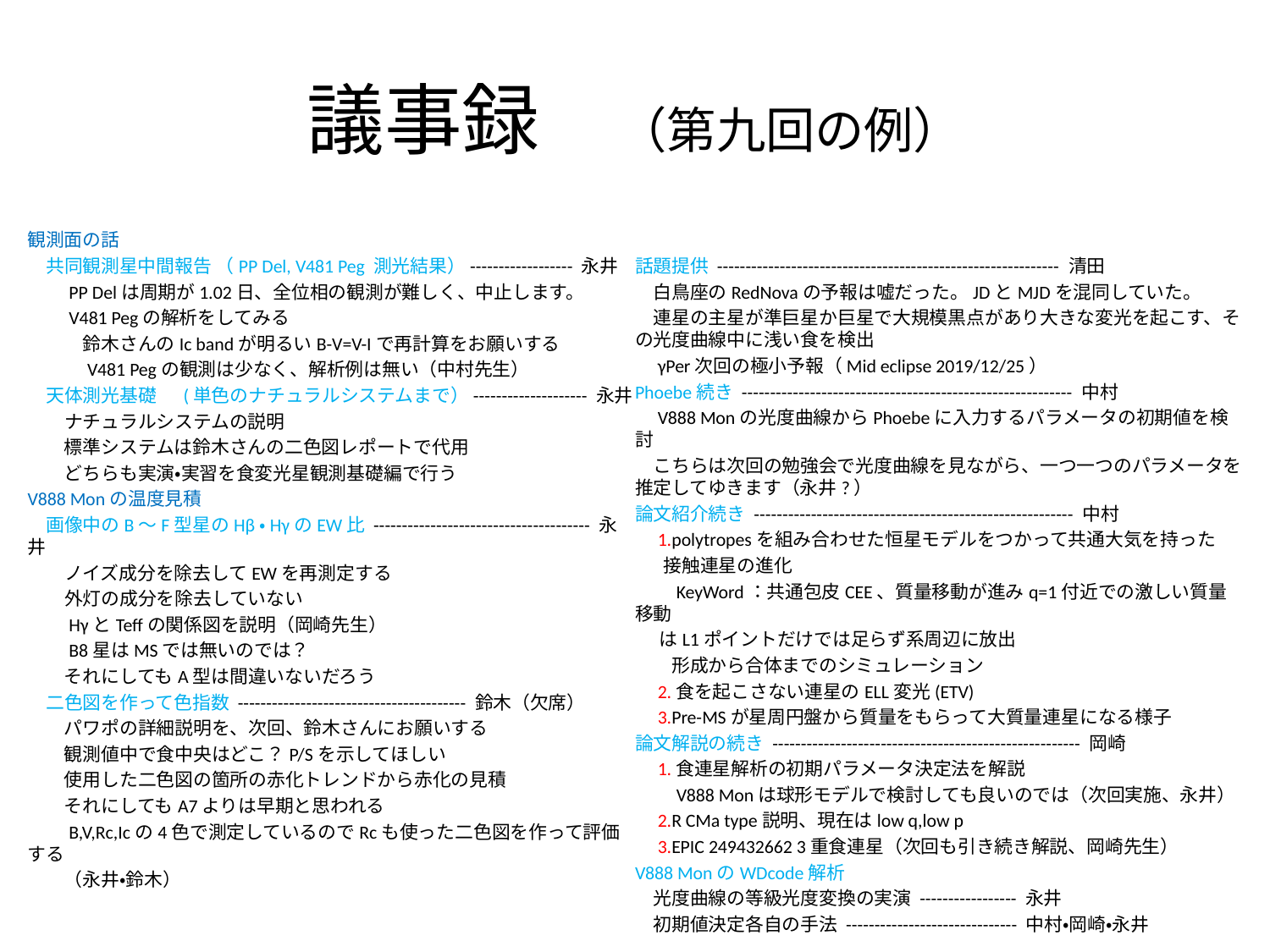

# 議事録　（第九回の例）
観測面の話
　共同観測星中間報告 （PP Del, V481 Peg 測光結果）------------------ 永井
　　PP Delは周期が1.02日、全位相の観測が難しく、中止します。
　　V481 Pegの解析をしてみる
　　　鈴木さんのIc bandが明るいB-V=V-Iで再計算をお願いする
　　　V481 Pegの観測は少なく、解析例は無い（中村先生）
　天体測光基礎 　(単色のナチュラルシステムまで）-------------------- 永井
　　ナチュラルシステムの説明
　　標準システムは鈴木さんの二色図レポートで代用
　　どちらも実演・実習を食変光星観測基礎編で行う
V888 Monの温度見積
　画像中のB～F型星のHβ・HγのEW比 -------------------------------------- 永井
　　ノイズ成分を除去してEWを再測定する
　　外灯の成分を除去していない
　　HγとTeffの関係図を説明（岡崎先生）
　　B8星はMSでは無いのでは？
　　それにしてもA型は間違いないだろう
　二色図を作って色指数 ---------------------------------------- 鈴木（欠席）
　　パワポの詳細説明を、次回、鈴木さんにお願いする
　　観測値中で食中央はどこ？P/Sを示してほしい
　　使用した二色図の箇所の赤化トレンドから赤化の見積
　　それにしてもA7よりは早期と思われる
　　B,V,Rc,Icの4色で測定しているのでRcも使った二色図を作って評価する
　　（永井・鈴木）

話題提供 ------------------------------------------------------------ 清田
　白鳥座のRedNovaの予報は嘘だった。JDとMJDを混同していた。
　連星の主星が準巨星か巨星で大規模黒点があり大きな変光を起こす、その光度曲線中に浅い食を検出
　γPer次回の極小予報（Mid eclipse 2019/12/25）
Phoebe続き ---------------------------------------------------------- 中村
　V888 Monの光度曲線からPhoebeに入力するパラメータの初期値を検討
　こちらは次回の勉強会で光度曲線を見ながら、一つ一つのパラメータを推定してゆきます（永井?）
論文紹介続き -------------------------------------------------------- 中村
　1.polytropesを組み合わせた恒星モデルをつかって共通大気を持った
      接触連星の進化
　　KeyWord：共通包皮CEE、質量移動が進みq=1付近での激しい質量移動
     はL1ポイントだけでは足らず系周辺に放出
　　形成から合体までのシミュレーション
　2.食を起こさない連星のELL変光(ETV)
　3.Pre-MSが星周円盤から質量をもらって大質量連星になる様子
論文解説の続き ------------------------------------------------------ 岡崎
　1.食連星解析の初期パラメータ決定法を解説
　　V888 Monは球形モデルで検討しても良いのでは（次回実施、永井）
　2.R CMa type説明、現在はlow q,low p
　3.EPIC 249432662 3重食連星（次回も引き続き解説、岡崎先生）
V888 MonのWDcode解析
　光度曲線の等級光度変換の実演 ----------------- 永井
　初期値決定各自の手法 ------------------------------ 中村・岡崎・永井